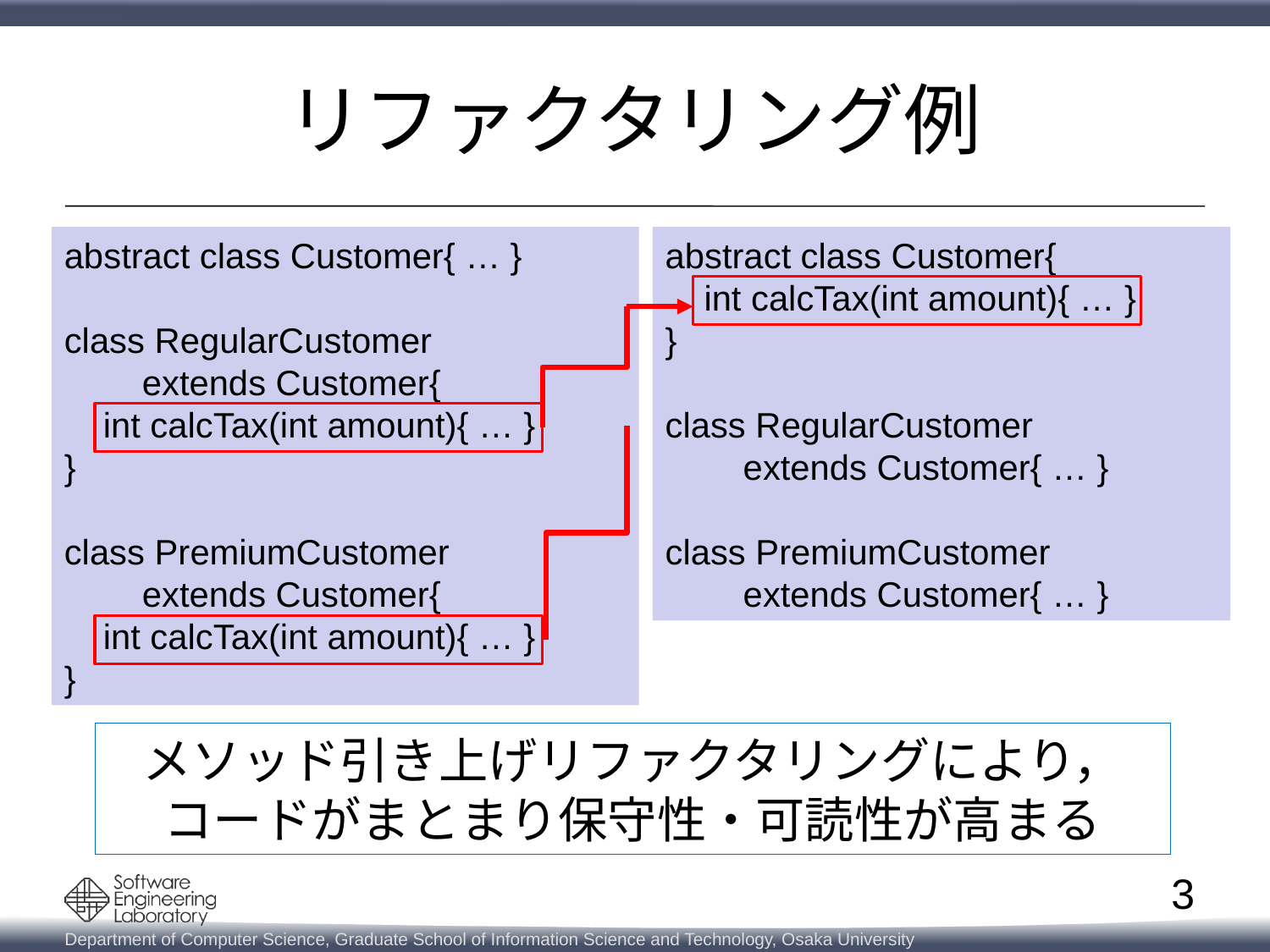

# リファクタリング例
abstract class Customer{ … }

class RegularCustomer
        extends Customer{
    int calcTax(int amount){ … }
}

class PremiumCustomer
        extends Customer{
    int calcTax(int amount){ … }
}
abstract class Customer{
    int calcTax(int amount){ … }
}

class RegularCustomer
        extends Customer{ … }

class PremiumCustomer
        extends Customer{ … }

メソッド引き上げリファクタリングにより，
コードがまとまり保守性・可読性が高まる
3